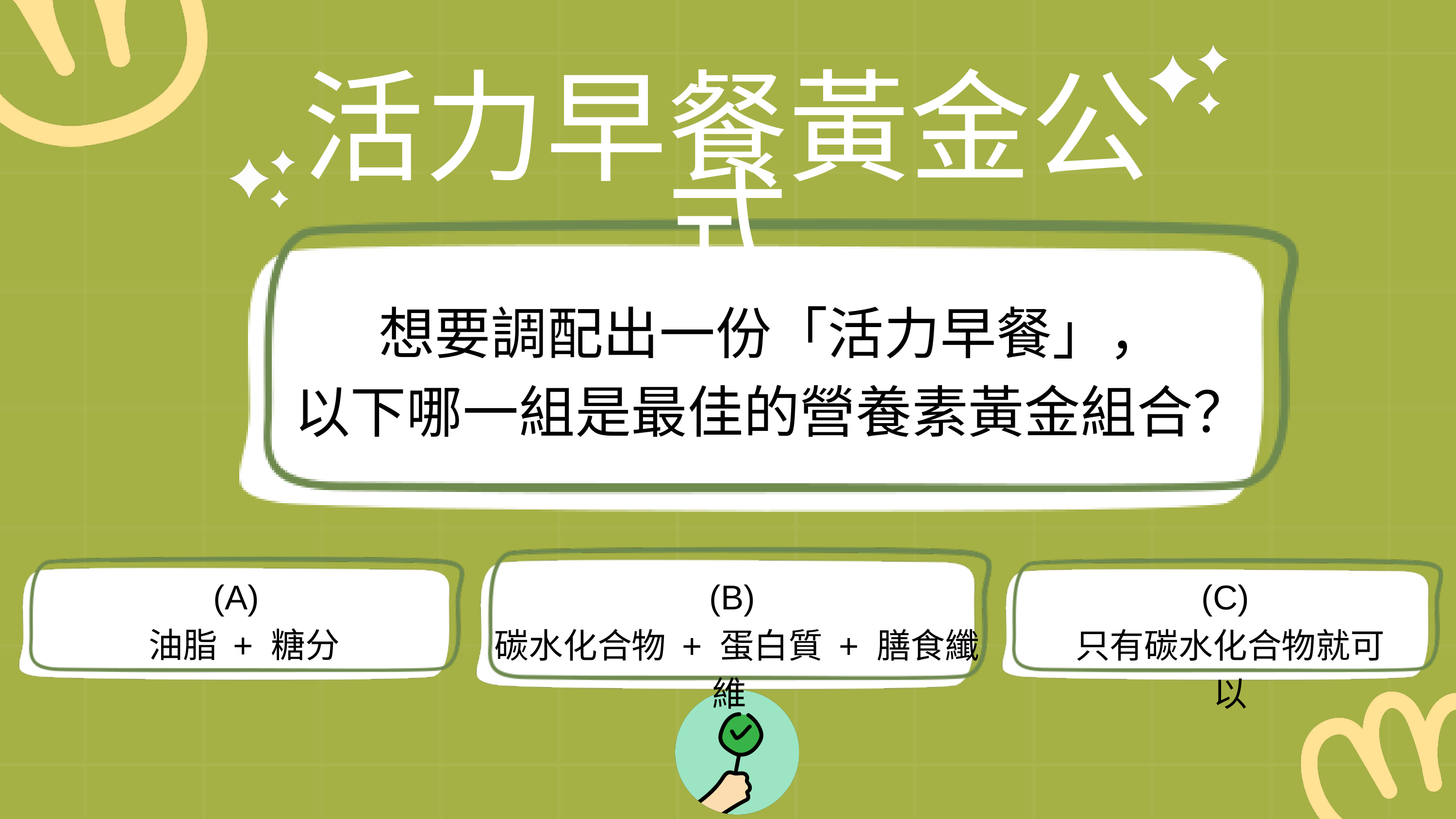

活力早餐黃金公式

想要調配出一份「活力早餐」，
以下哪一組是最佳的營養素黃金組合？

(A)
 油脂 + 糖分
(B)
碳水化合物 + 蛋白質 + 膳食纖維
(C)
只有碳水化合物就可以